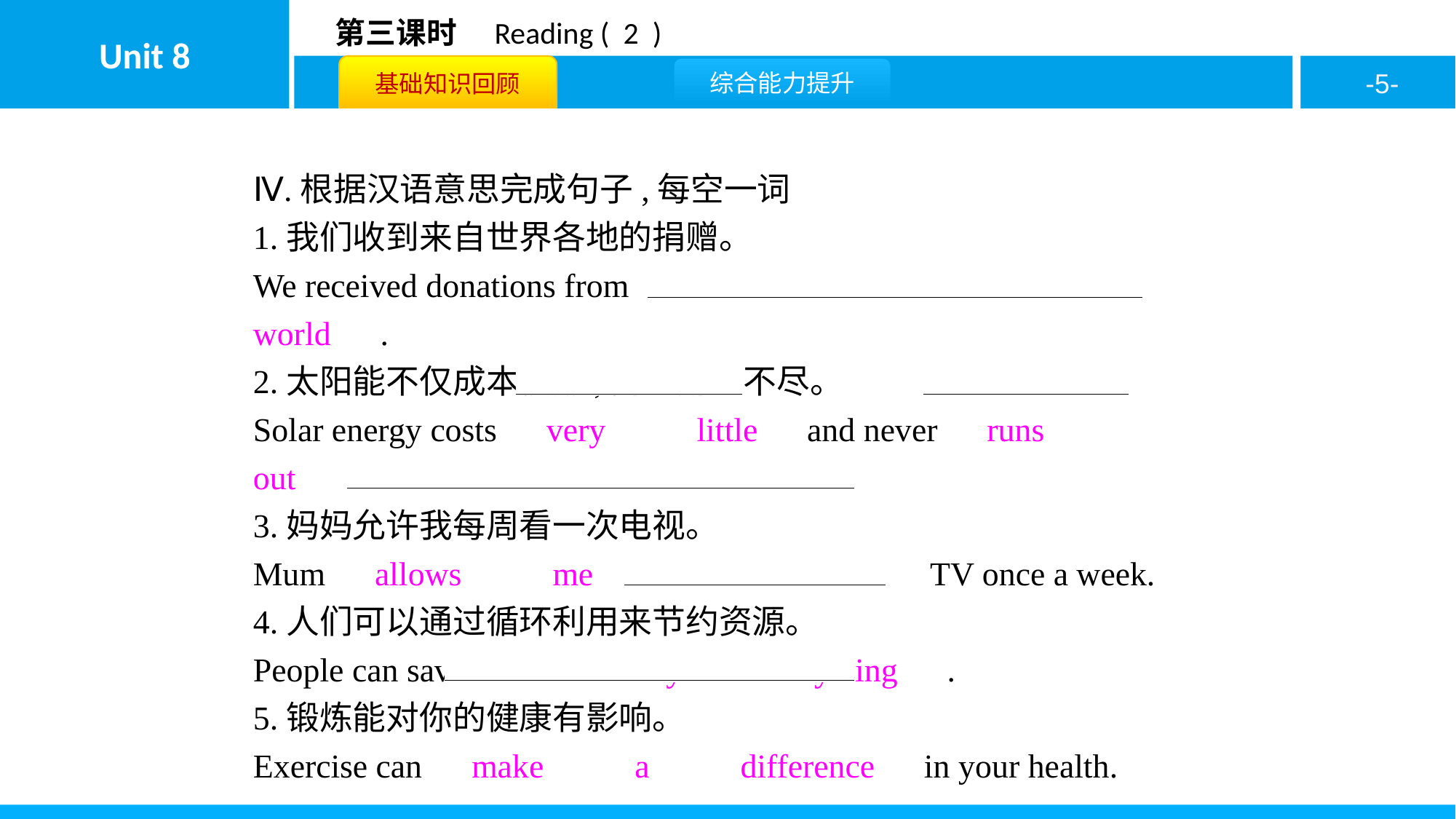

Ⅳ.根据汉语意思完成句子,每空一词
1.我们收到来自世界各地的捐赠。
We received donations from　all　 　over　 　the　 　world　.
2.太阳能不仅成本低廉,而且用之不尽。
Solar energy costs　very　 　little　and never　runs　 　out　.
3.妈妈允许我每周看一次电视。
Mum　allows　 　me　 　to　 　watch　TV once a week.
4.人们可以通过循环利用来节约资源。
People can save resources　by　 　recycling　.
5.锻炼能对你的健康有影响。
Exercise can　make　 　a　 　difference　in your health.